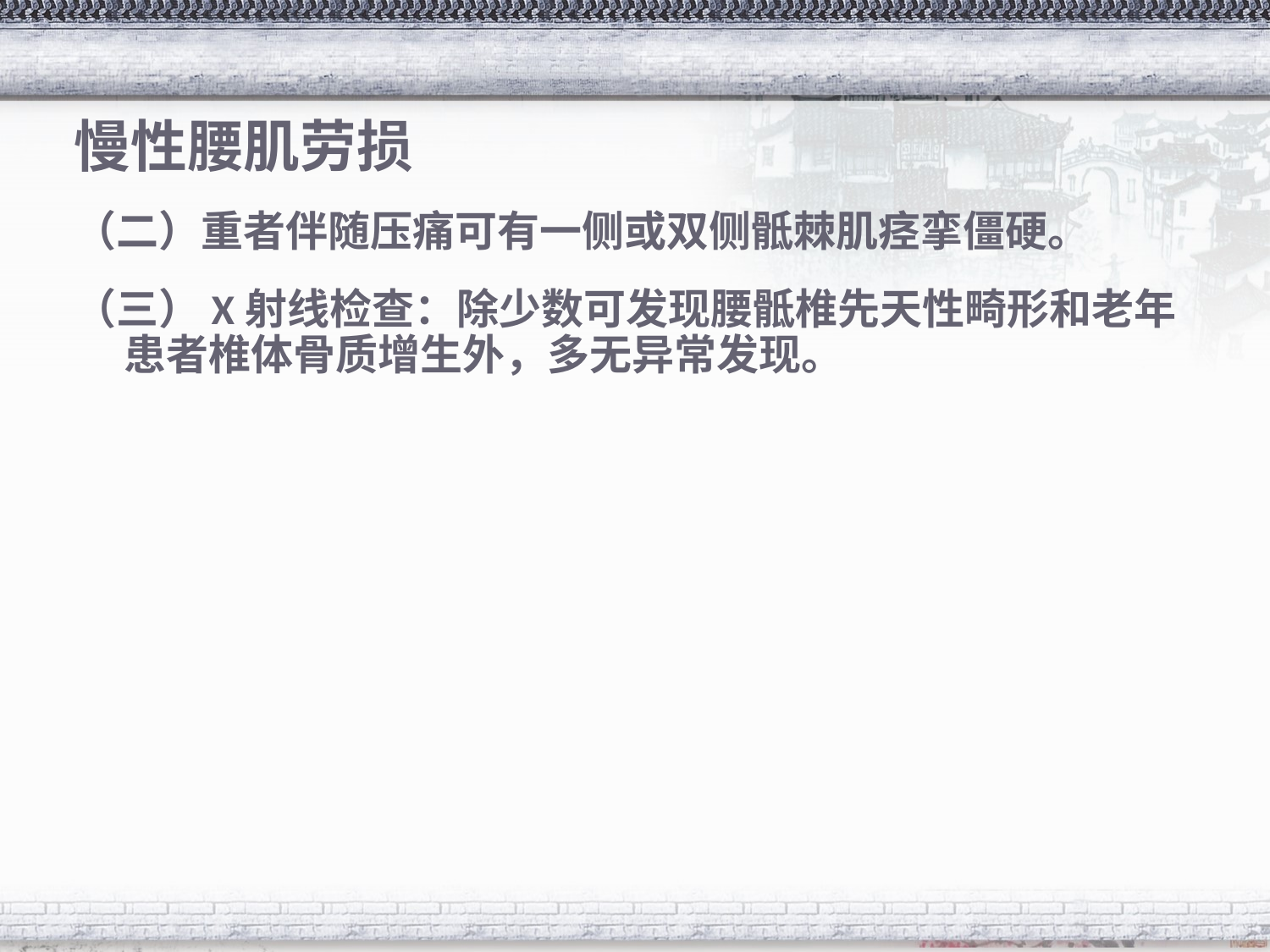

# 慢性腰肌劳损
（二）重者伴随压痛可有一侧或双侧骶棘肌痉挛僵硬。
（三）X射线检查：除少数可发现腰骶椎先天性畸形和老年患者椎体骨质增生外，多无异常发现。